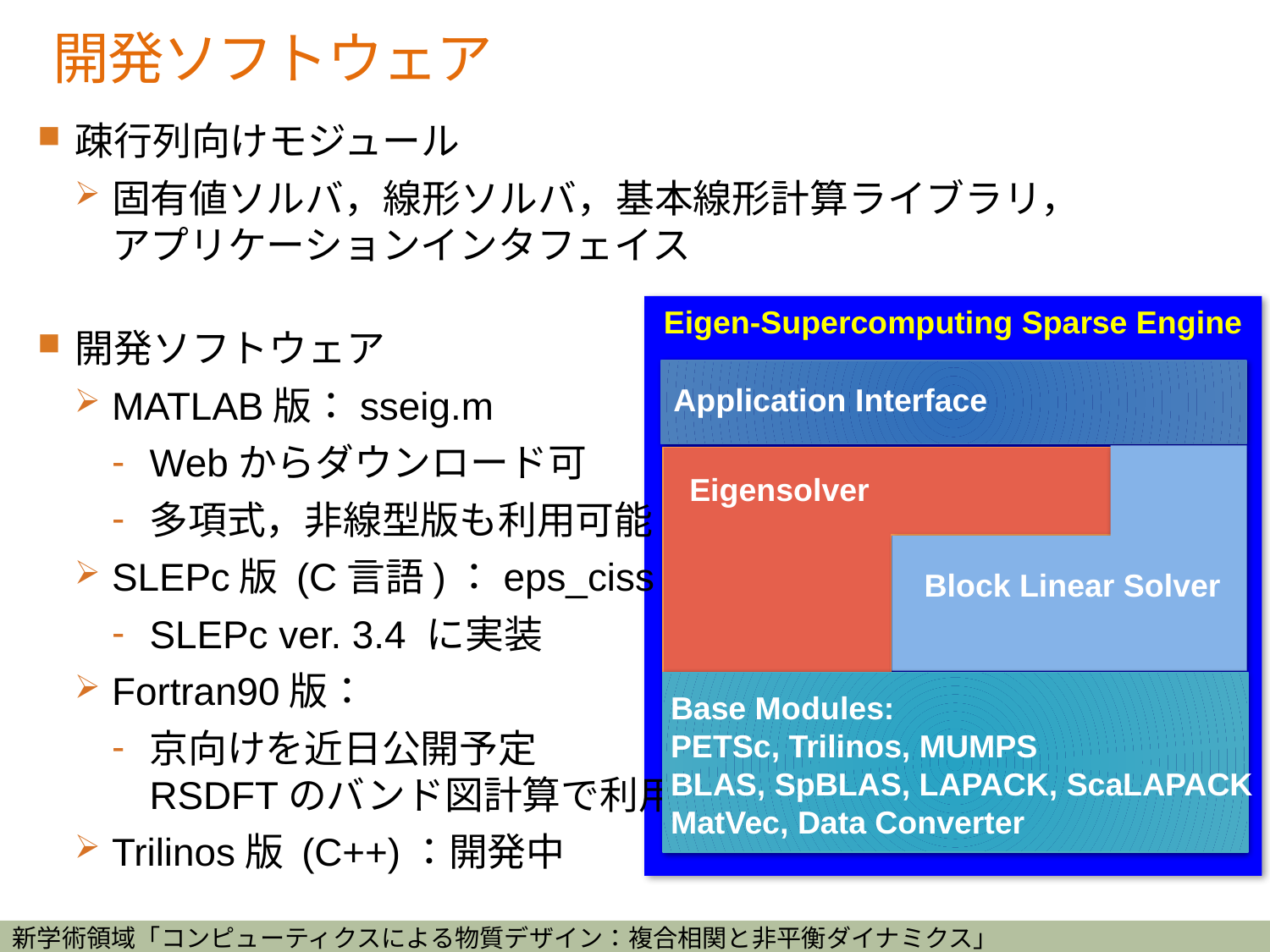

# 開発ソフトウェア
疎行列向けモジュール
固有値ソルバ，線形ソルバ，基本線形計算ライブラリ，
アプリケーションインタフェイス
開発ソフトウェア
MATLAB版：sseig.m
Webからダウンロード可
多項式，非線型版も利用可能
SLEPc版 (C言語)：eps_ciss
SLEPc ver. 3.4 に実装
Fortran90版：
京向けを近日公開予定
RSDFTのバンド図計算で利用
Trilinos版 (C++)：開発中

Eigen-Supercomputing Sparse Engine

Application Interface

Eigensolver
Block Linear Solver

Base Modules:
PETSc, Trilinos, MUMPS
BLAS, SpBLAS, LAPACK, ScaLAPACK
MatVec, Data Converter